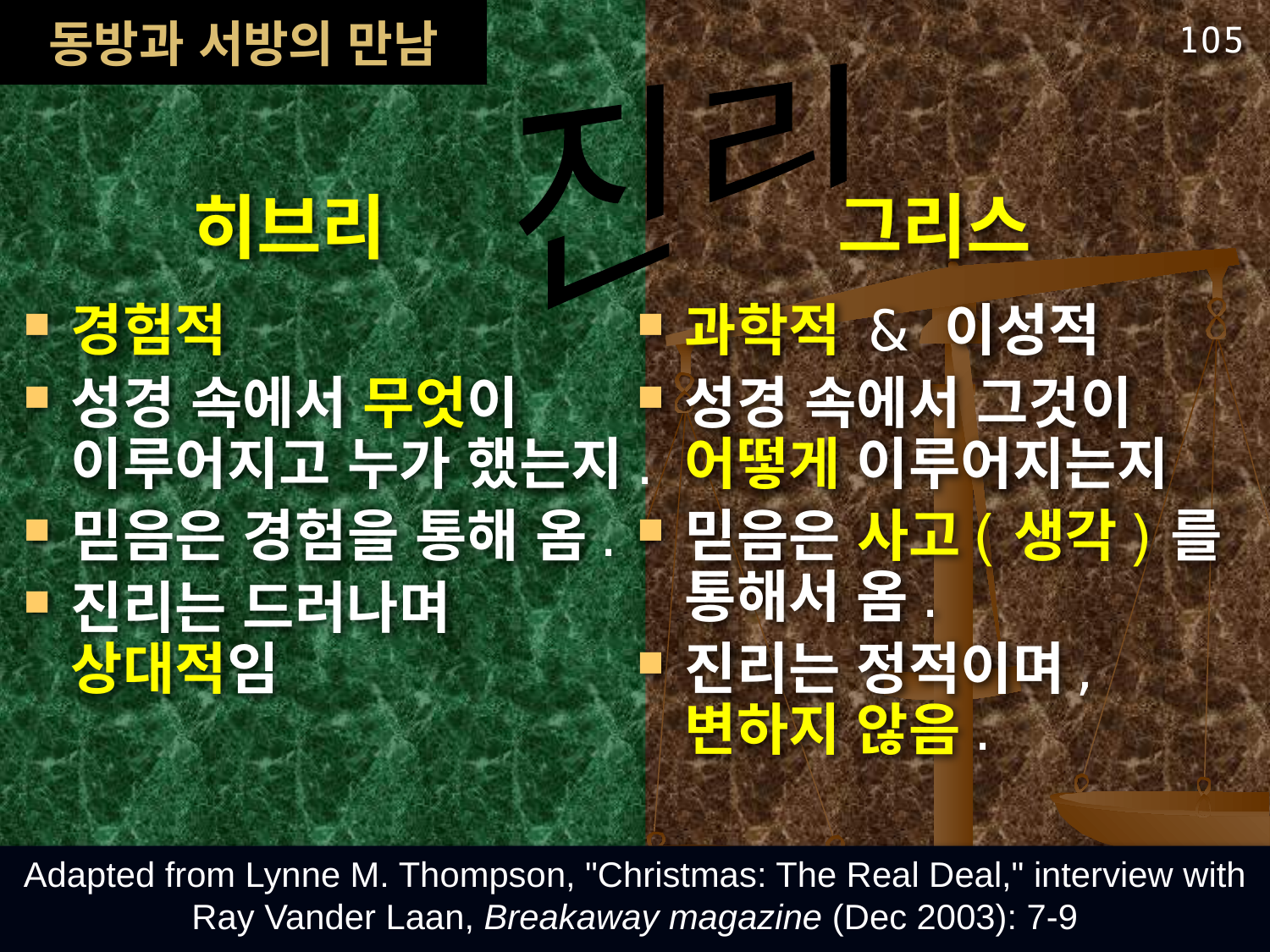

# 동방과 서방의 만남
105
진리
그리스
히브리
경험적
성경 속에서 무엇이 이루어지고 누가 했는지.
믿음은 경험을 통해 옴.
진리는 드러나며 상대적임
과학적 & 이성적
성경 속에서 그것이 어떻게 이루어지는지
믿음은 사고(생각)를 통해서 옴.
진리는 정적이며, 변하지 않음.
Adapted from Lynne M. Thompson, "Christmas: The Real Deal," interview with Ray Vander Laan, Breakaway magazine (Dec 2003): 7-9